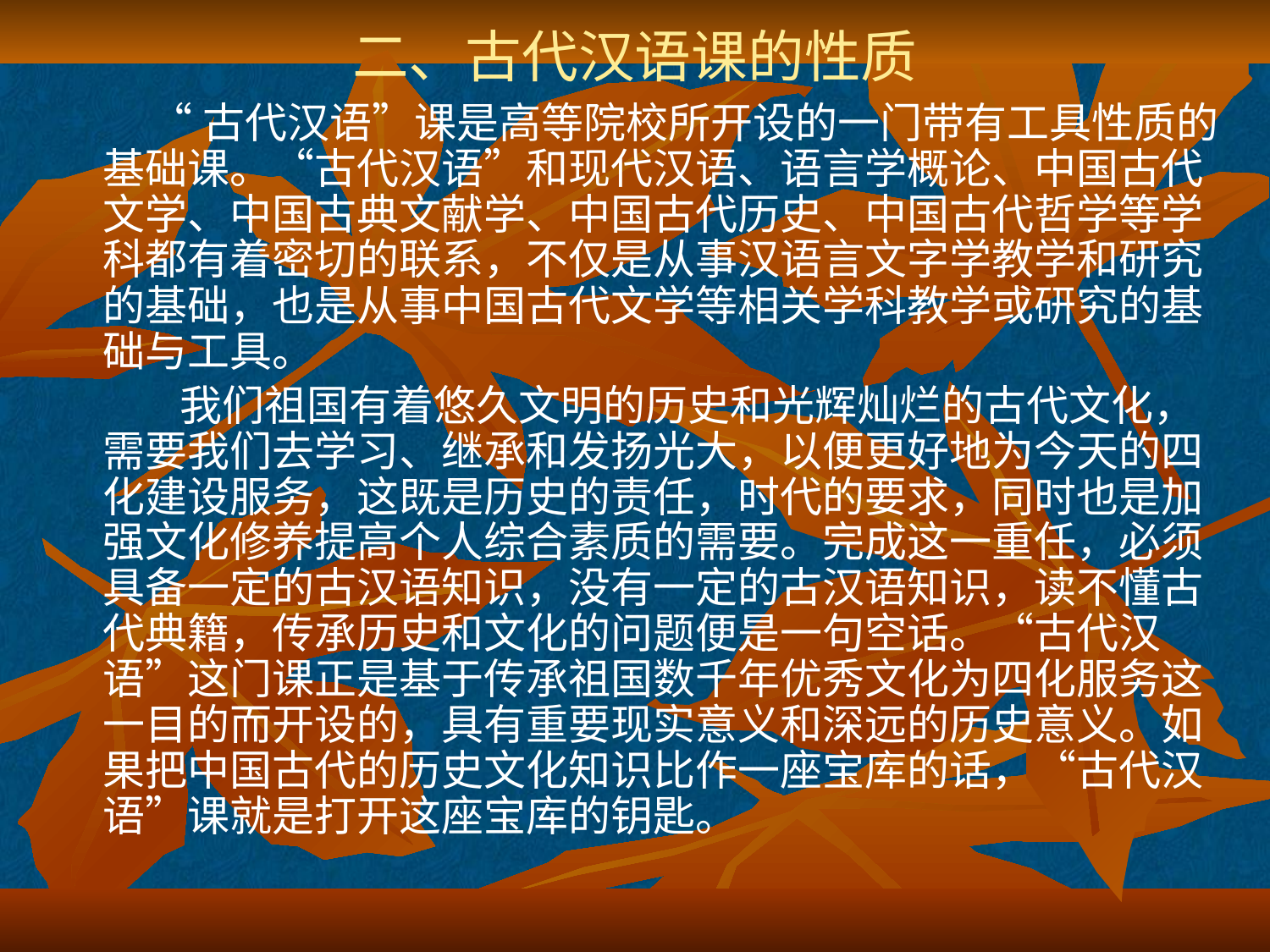

# 二、古代汉语课的性质
          “古代汉语”课是高等院校所开设的一门带有工具性质的基础课。“古代汉语”和现代汉语、语言学概论、中国古代文学、中国古典文献学、中国古代历史、中国古代哲学等学科都有着密切的联系，不仅是从事汉语言文字学教学和研究的基础，也是从事中国古代文学等相关学科教学或研究的基础与工具。
            我们祖国有着悠久文明的历史和光辉灿烂的古代文化，需要我们去学习、继承和发扬光大，以便更好地为今天的四化建设服务，这既是历史的责任，时代的要求，同时也是加强文化修养提高个人综合素质的需要。完成这一重任，必须具备一定的古汉语知识，没有一定的古汉语知识，读不懂古代典籍，传承历史和文化的问题便是一句空话。“古代汉语”这门课正是基于传承祖国数千年优秀文化为四化服务这一目的而开设的，具有重要现实意义和深远的历史意义。如果把中国古代的历史文化知识比作一座宝库的话，“古代汉语”课就是打开这座宝库的钥匙。